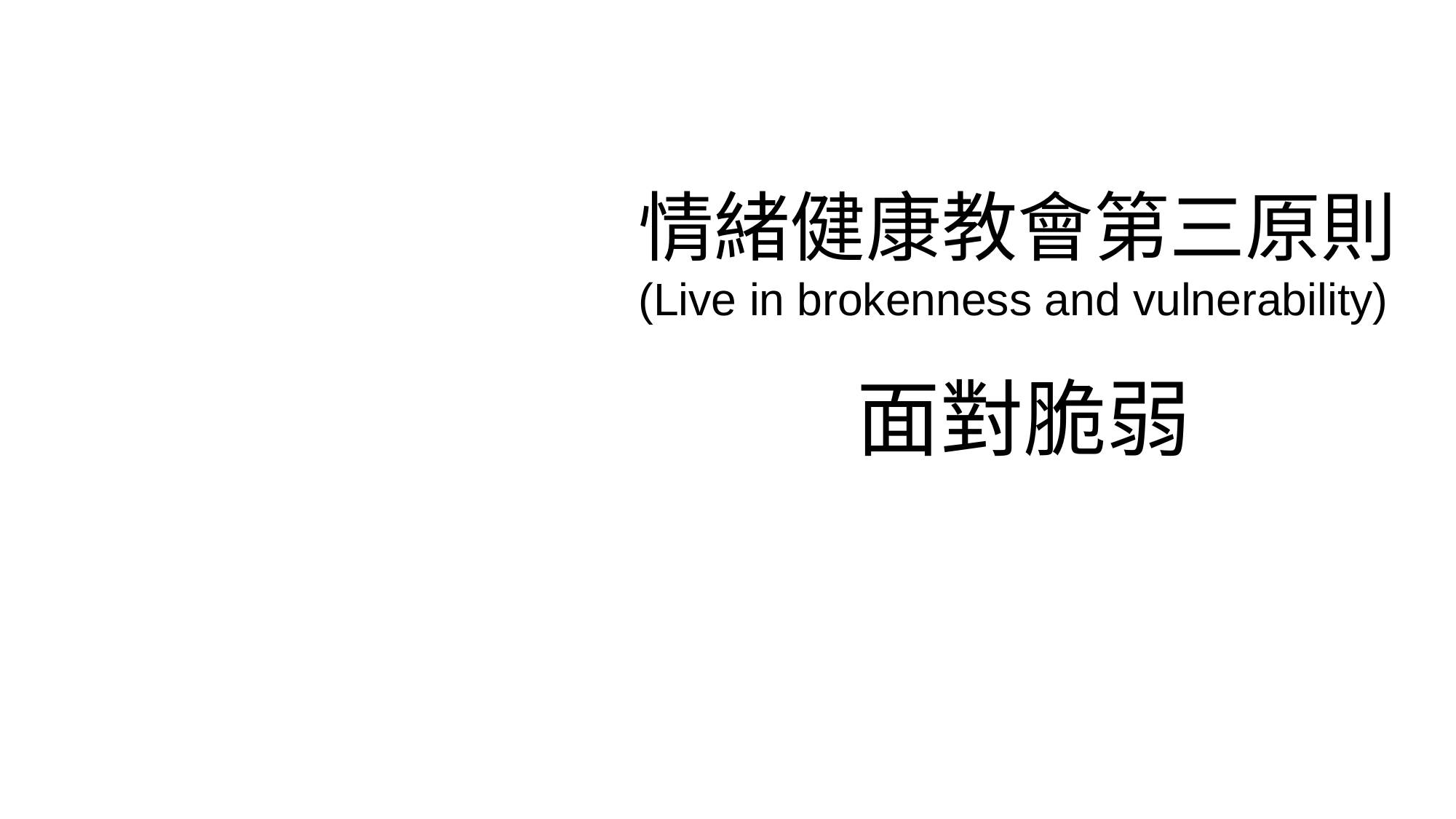

情緒健康教會第三原則
(Live in brokenness and vulnerability)
# 面對脆弱